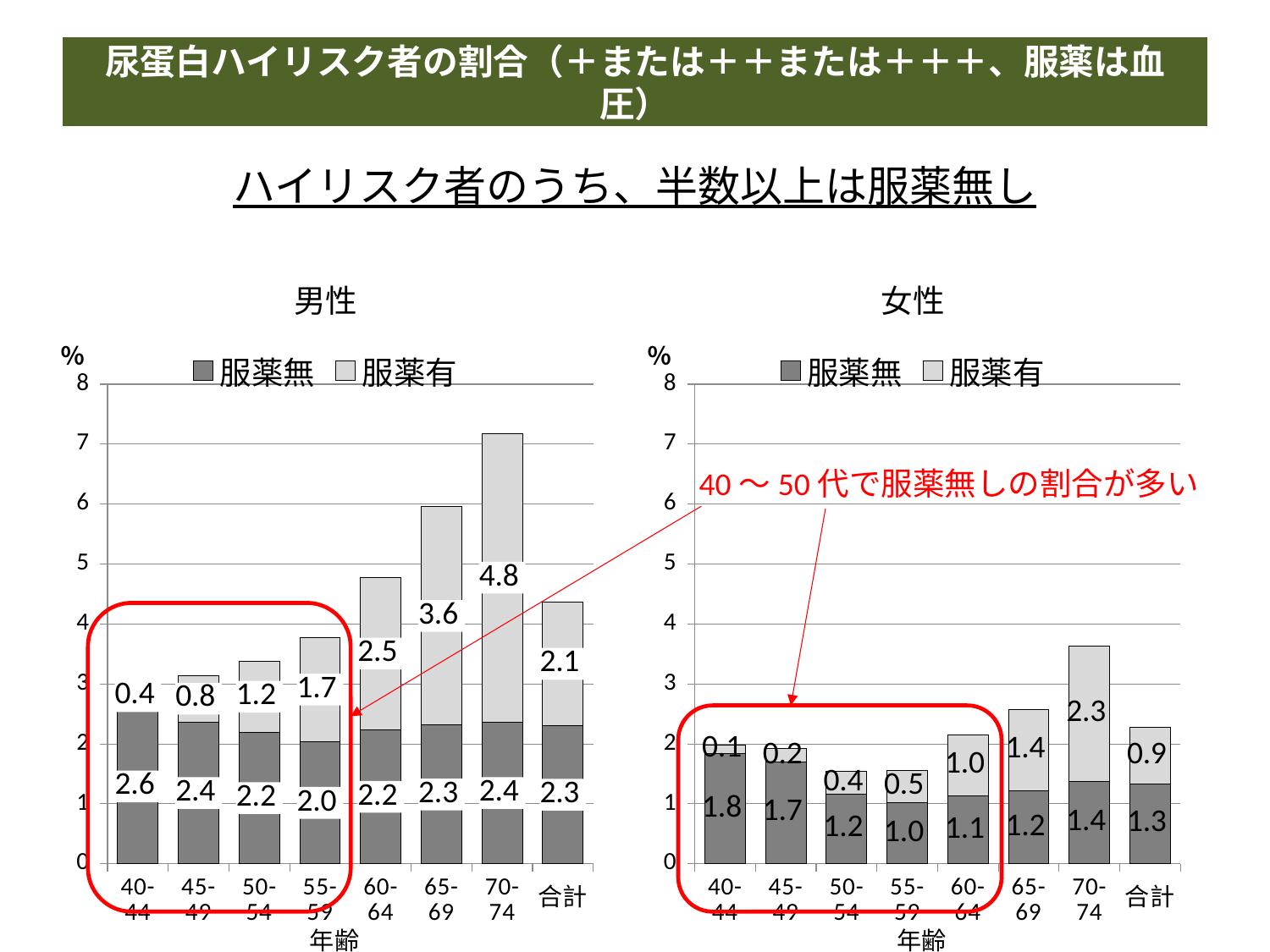

尿蛋白ハイリスク者の割合（＋または＋＋または＋＋＋、服薬は血圧）
ハイリスク者のうち、半数以上は服薬無し

### Chart: 男性

| Category | 服薬無 | 服薬有 |
|---|---|---|
| 40-44 | 2.5788982259570497 | 0.4369747899159677 |
| 45-49 | 2.365212912087914 | 0.7791037087912085 |
| 50-54 | 2.1934654919236376 | 1.183920704845815 |
| 55-59 | 2.033600576524637 | 1.745338257814608 |
| 60-64 | 2.233669345885698 | 2.5445179626093593 |
| 65-69 | 2.3164027627684067 | 3.6390546445519893 |
| 70-74 | 2.36473751664866 | 4.8149171964918445 |
| 合計 | 2.3056663930503567 | 2.059728644458319 |

### Chart: 女性

| Category | 服薬無 | 服薬有 |
|---|---|---|
| 40-44 | 1.8321870701513097 | 0.1485557083906465 |
| 45-49 | 1.6956509158251107 | 0.2228073728985214 |
| 50-54 | 1.1663807890223001 | 0.371640937678674 |
| 55-59 | 1.0173663339258854 | 0.5387665800629001 |
| 60-64 | 1.1280242155005336 | 1.0256745279937283 |
| 65-69 | 1.212254793916685 | 1.364538040755806 |
| 70-74 | 1.37300717520316 | 2.255950042389529 |
| 合計 | 1.3323192961279358 | 0.9422870957951175 |
40～50代で服薬無しの割合が多い